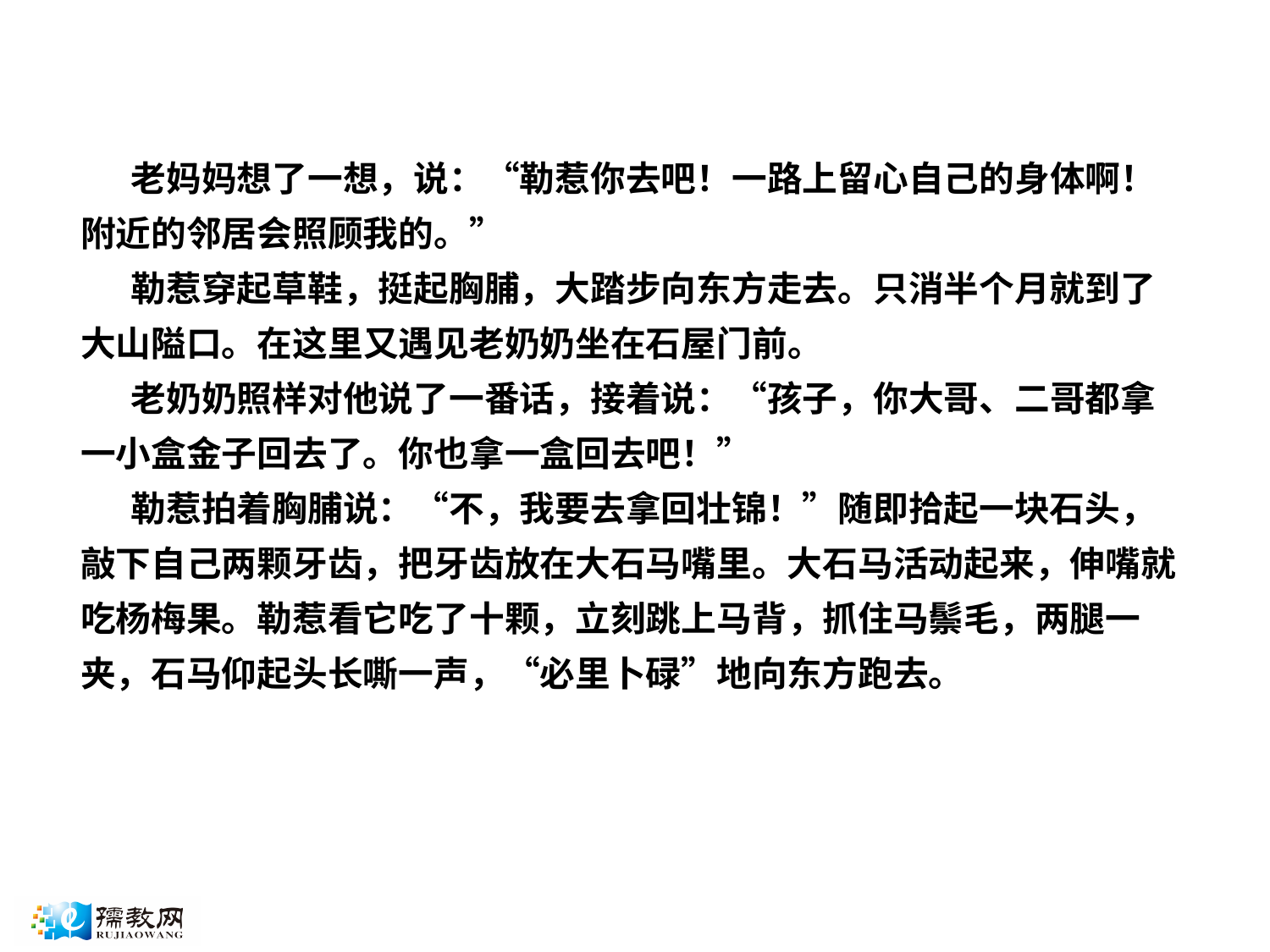

老妈妈想了一想，说：“勒惹你去吧！一路上留心自己的身体啊！附近的邻居会照顾我的。”
勒惹穿起草鞋，挺起胸脯，大踏步向东方走去。只消半个月就到了大山隘口。在这里又遇见老奶奶坐在石屋门前。
老奶奶照样对他说了一番话，接着说：“孩子，你大哥、二哥都拿一小盒金子回去了。你也拿一盒回去吧！”
勒惹拍着胸脯说：“不，我要去拿回壮锦！”随即拾起一块石头，敲下自己两颗牙齿，把牙齿放在大石马嘴里。大石马活动起来，伸嘴就吃杨梅果。勒惹看它吃了十颗，立刻跳上马背，抓住马鬃毛，两腿一夹，石马仰起头长嘶一声，“必里卜碌”地向东方跑去。